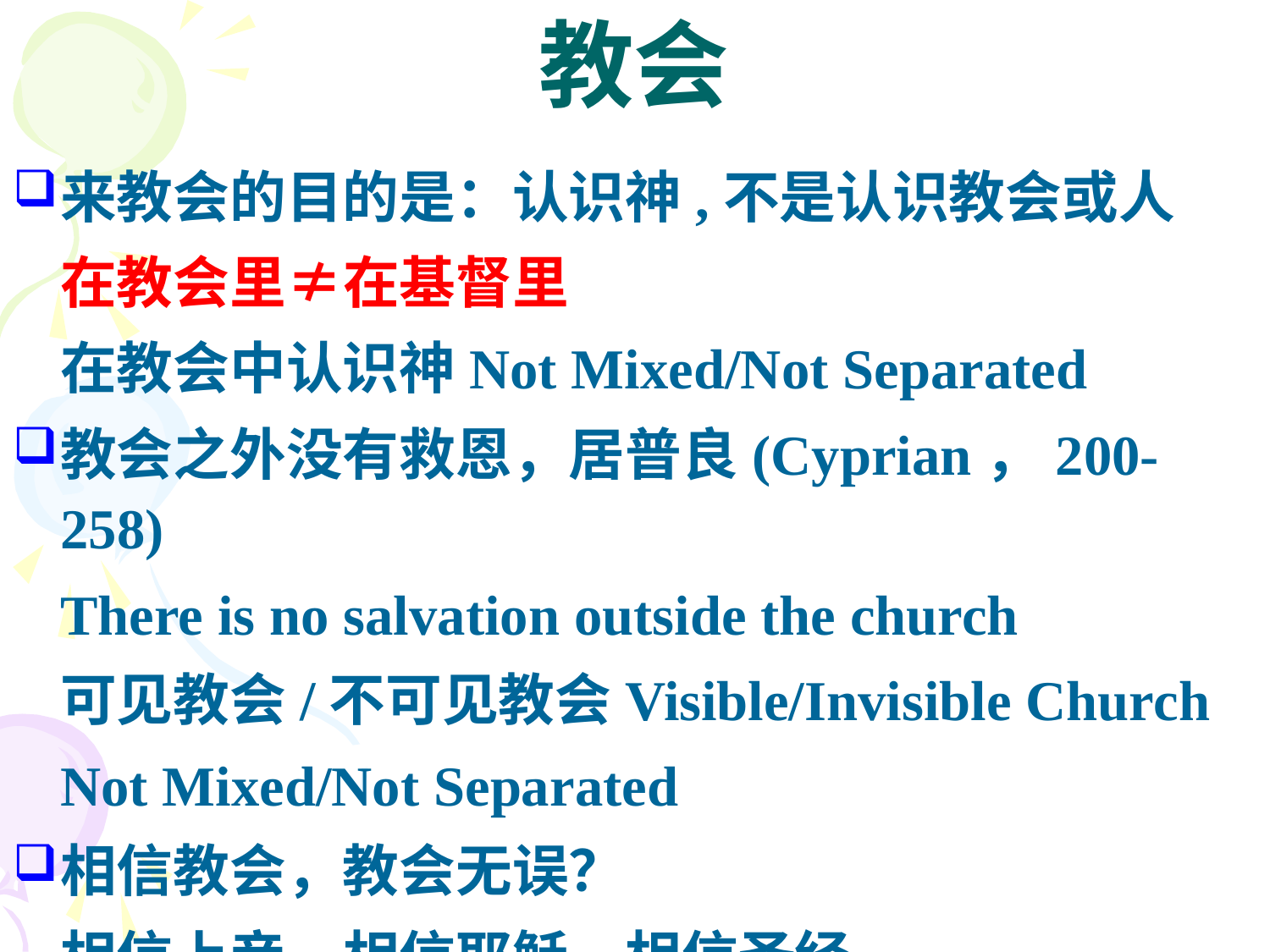

# 教会
来教会的目的是：认识神,不是认识教会或人
	在教会里≠在基督里
	在教会中认识神Not Mixed/Not Separated
教会之外没有救恩，居普良(Cyprian，200-258)
	There is no salvation outside the church
	可见教会/不可见教会Visible/Invisible Church
	Not Mixed/Not Separated
相信教会，教会无误？
	相信上帝，相信耶稣，相信圣经